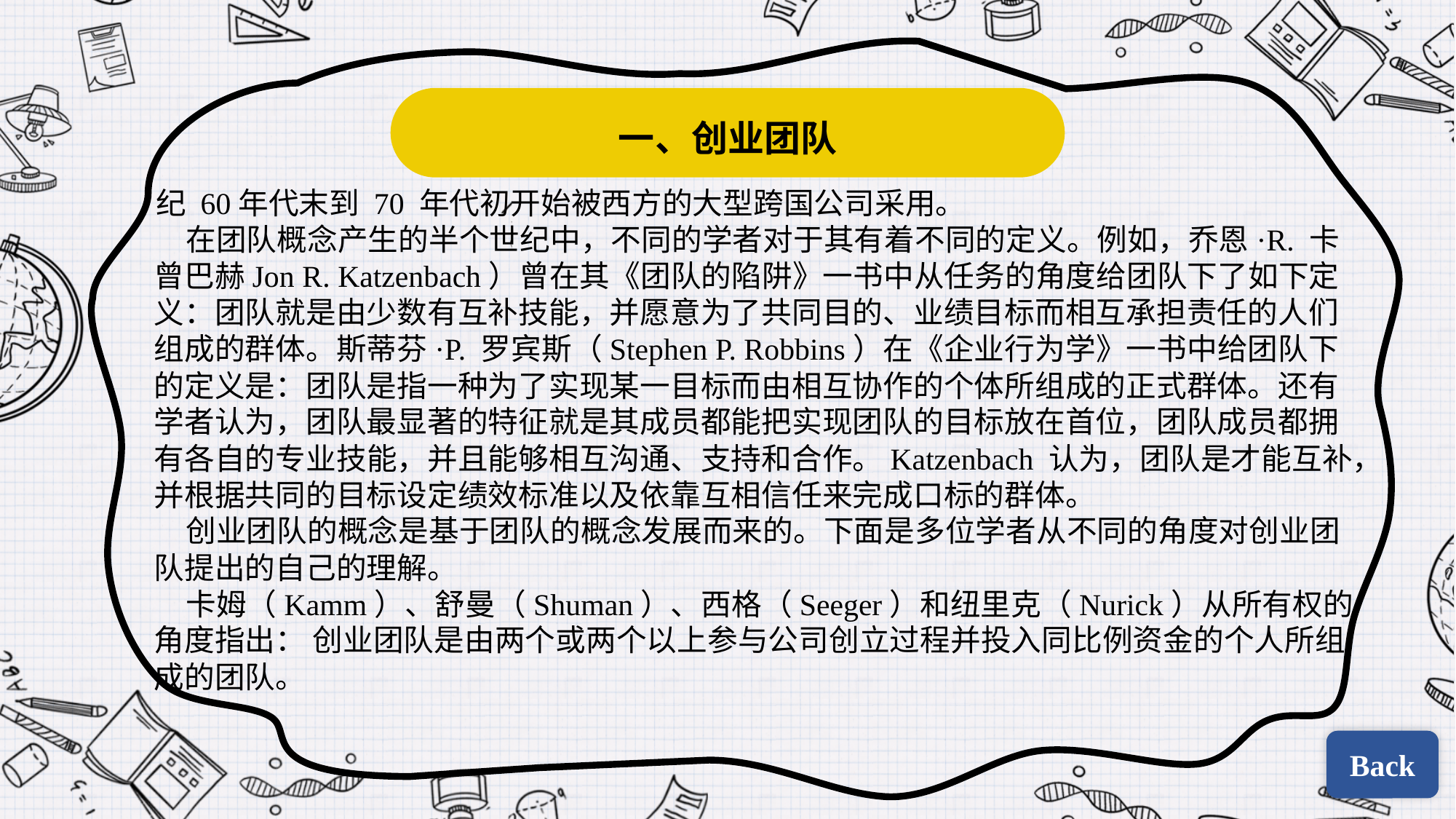

一、创业团队
纪 60年代末到 70 年代初开始被西方的大型跨国公司采用。
在团队概念产生的半个世纪中，不同的学者对于其有着不同的定义。例如，乔恩·R. 卡曾巴赫Jon R. Katzenbach）曾在其《团队的陷阱》一书中从任务的角度给团队下了如下定义：团队就是由少数有互补技能，并愿意为了共同目的、业绩目标而相互承担责任的人们组成的群体。斯蒂芬·P. 罗宾斯（Stephen P. Robbins）在《企业行为学》一书中给团队下的定义是：团队是指一种为了实现某一目标而由相互协作的个体所组成的正式群体。还有学者认为，团队最显著的特征就是其成员都能把实现团队的目标放在首位，团队成员都拥有各自的专业技能，并且能够相互沟通、支持和合作。Katzenbach 认为，团队是才能互补，并根据共同的目标设定绩效标准以及依靠互相信任来完成口标的群体。
创业团队的概念是基于团队的概念发展而来的。下面是多位学者从不同的角度对创业团队提出的自己的理解。
卡姆（Kamm）、舒曼（Shuman）、西格（Seeger）和纽里克（Nurick）从所有权的角度指出： 创业团队是由两个或两个以上参与公司创立过程并投入同比例资金的个人所组成的团队。

Back